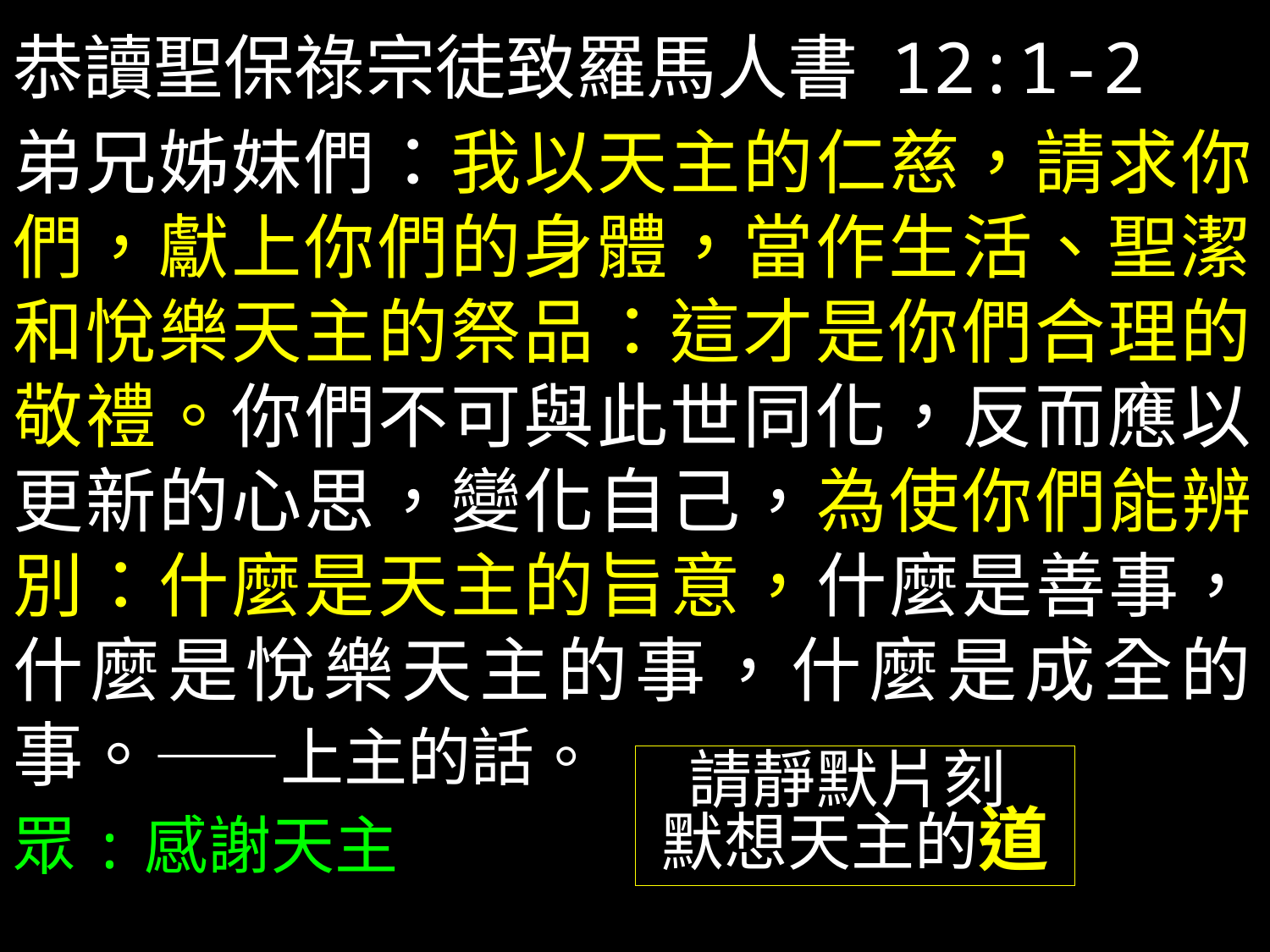

恭讀聖保祿宗徒致羅馬人書 12:1-2
弟兄姊妹們：我以天主的仁慈，請求你們，獻上你們的身體，當作生活、聖潔和悅樂天主的祭品：這才是你們合理的敬禮。你們不可與此世同化，反而應以更新的心思，變化自己，為使你們能辨別：什麼是天主的旨意，什麼是善事，什麼是悅樂天主的事，什麼是成全的事。——上主的話。
眾:感謝天主

請靜默片刻
默想天主的道